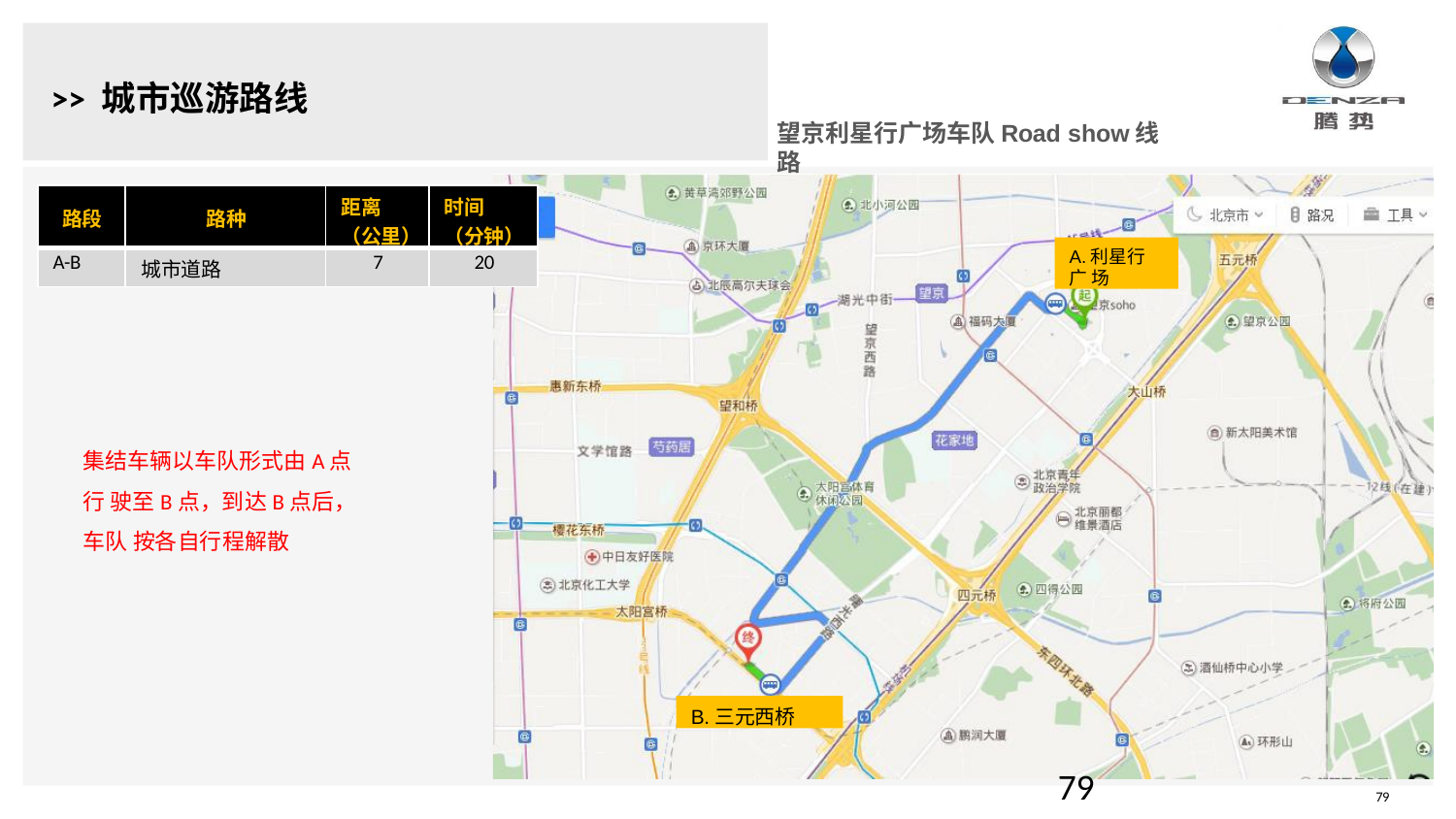

# >> 城市巡游路线

望京利星行广场车队Road show线路

| 路段 | 路种 | 距离 （公里） | 时间 （分钟） |
| --- | --- | --- | --- |
| A-B | 城市道路 | 7 | 20 |
A.利星行广 场
集结车辆以车队形式由A点行 驶至B点，到达B点后，车队 按各自行程解散
B.三元西桥
79
79